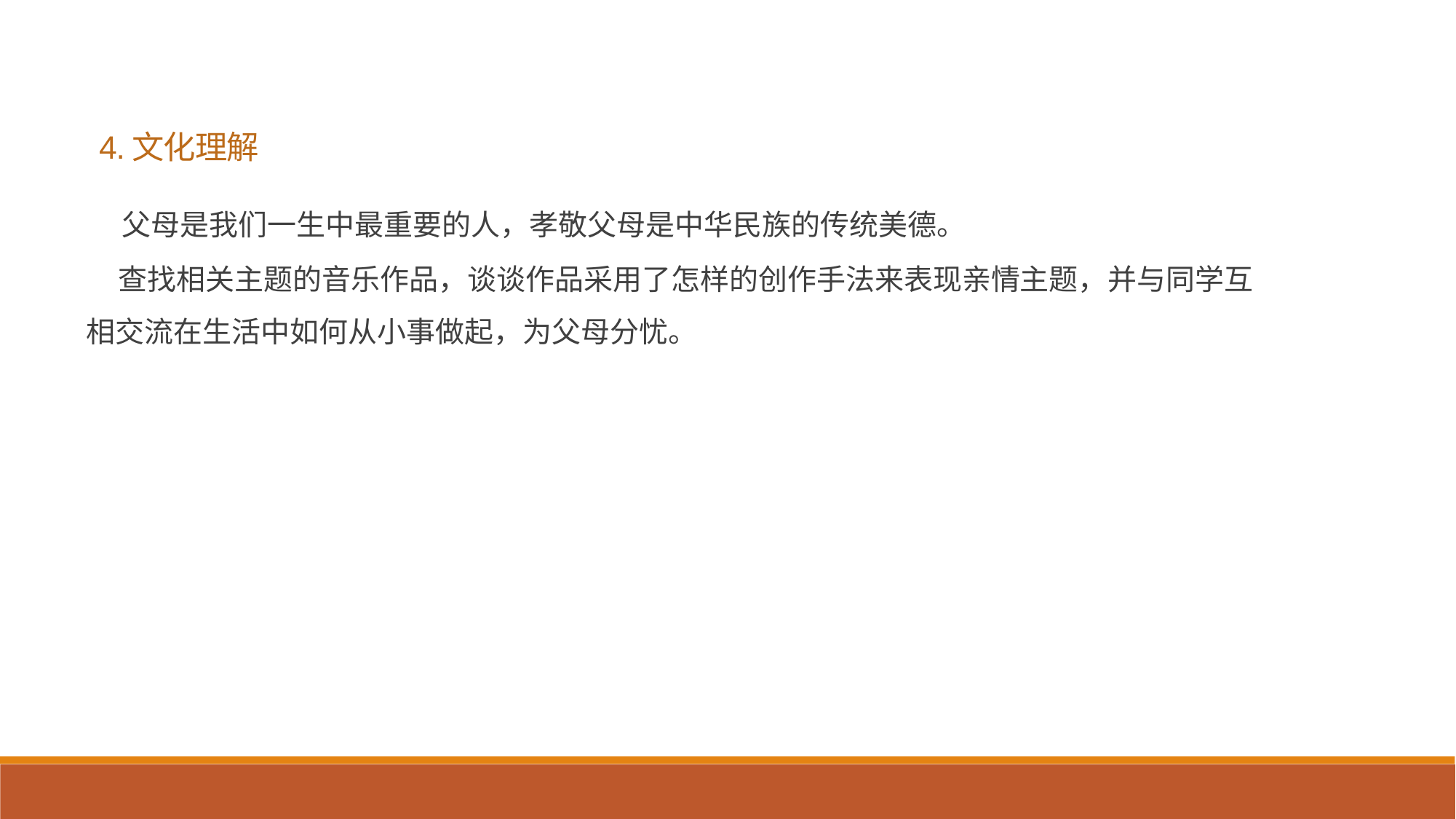

4.文化理解
   父母是我们一生中最重要的人，孝敬父母是中华民族的传统美德。
    查找相关主题的音乐作品，谈谈作品采用了怎样的创作手法来表现亲情主题，并与同学互相交流在生活中如何从小事做起，为父母分忧。